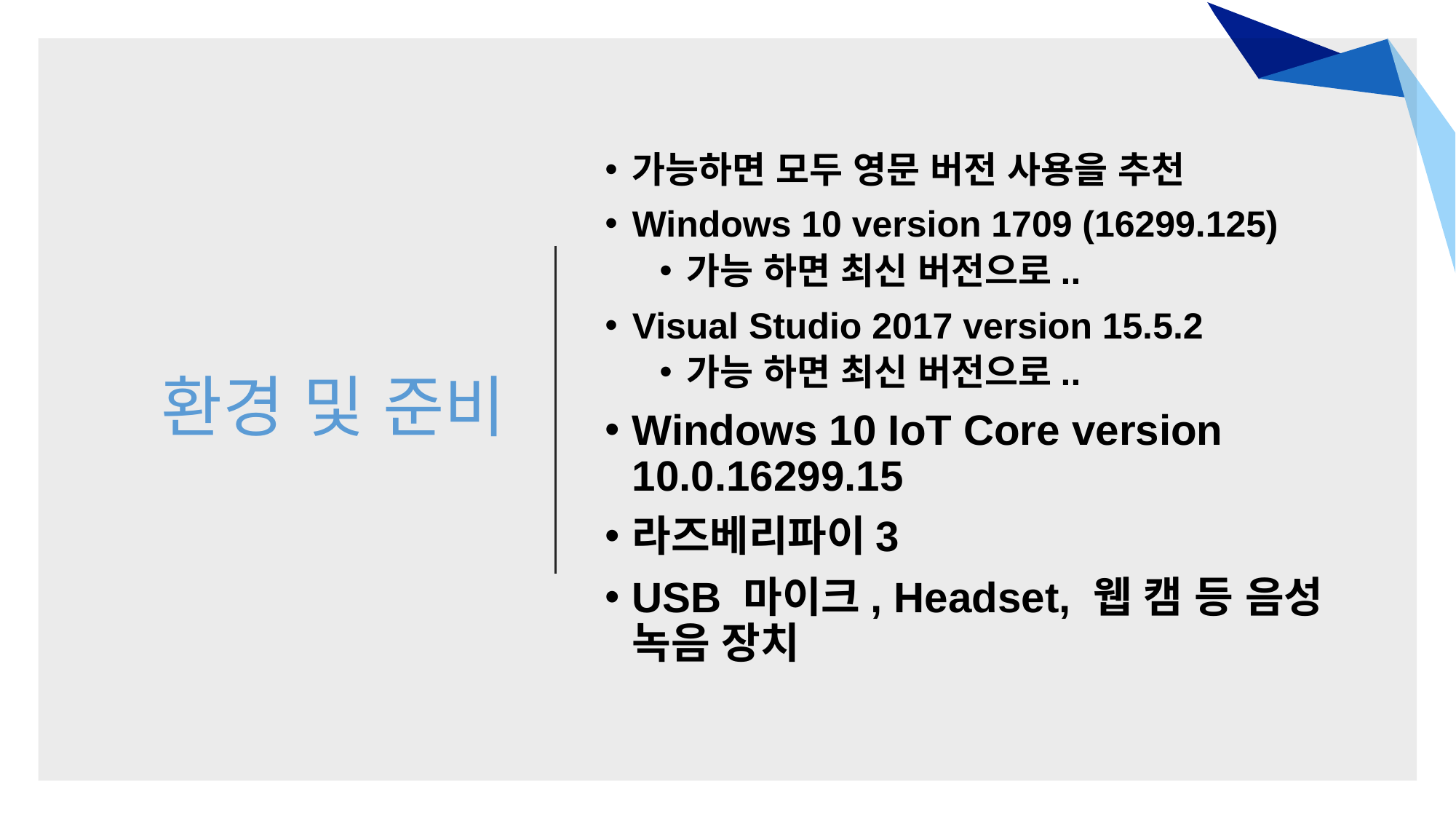

# 환경 및 준비
가능하면 모두 영문 버전 사용을 추천
Windows 10 version 1709 (16299.125)
가능 하면 최신 버전으로..
Visual Studio 2017 version 15.5.2
가능 하면 최신 버전으로..
Windows 10 IoT Core version 10.0.16299.15
라즈베리파이3
USB 마이크, Headset, 웹 캠 등 음성 녹음 장치